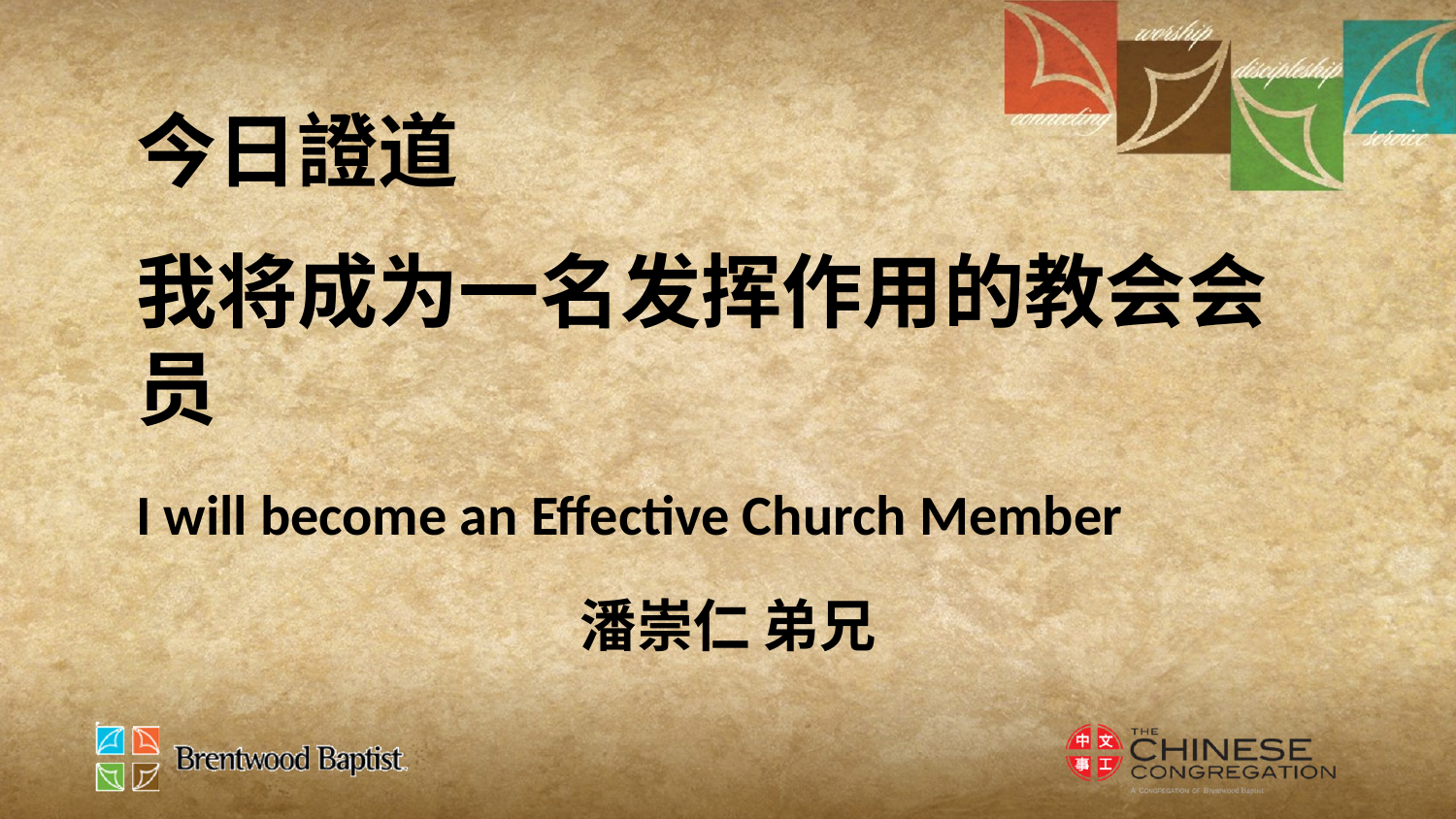

今日證道

我将成为一名发挥作用的教会会员

I will become an Effective Church Member

潘崇仁 弟兄